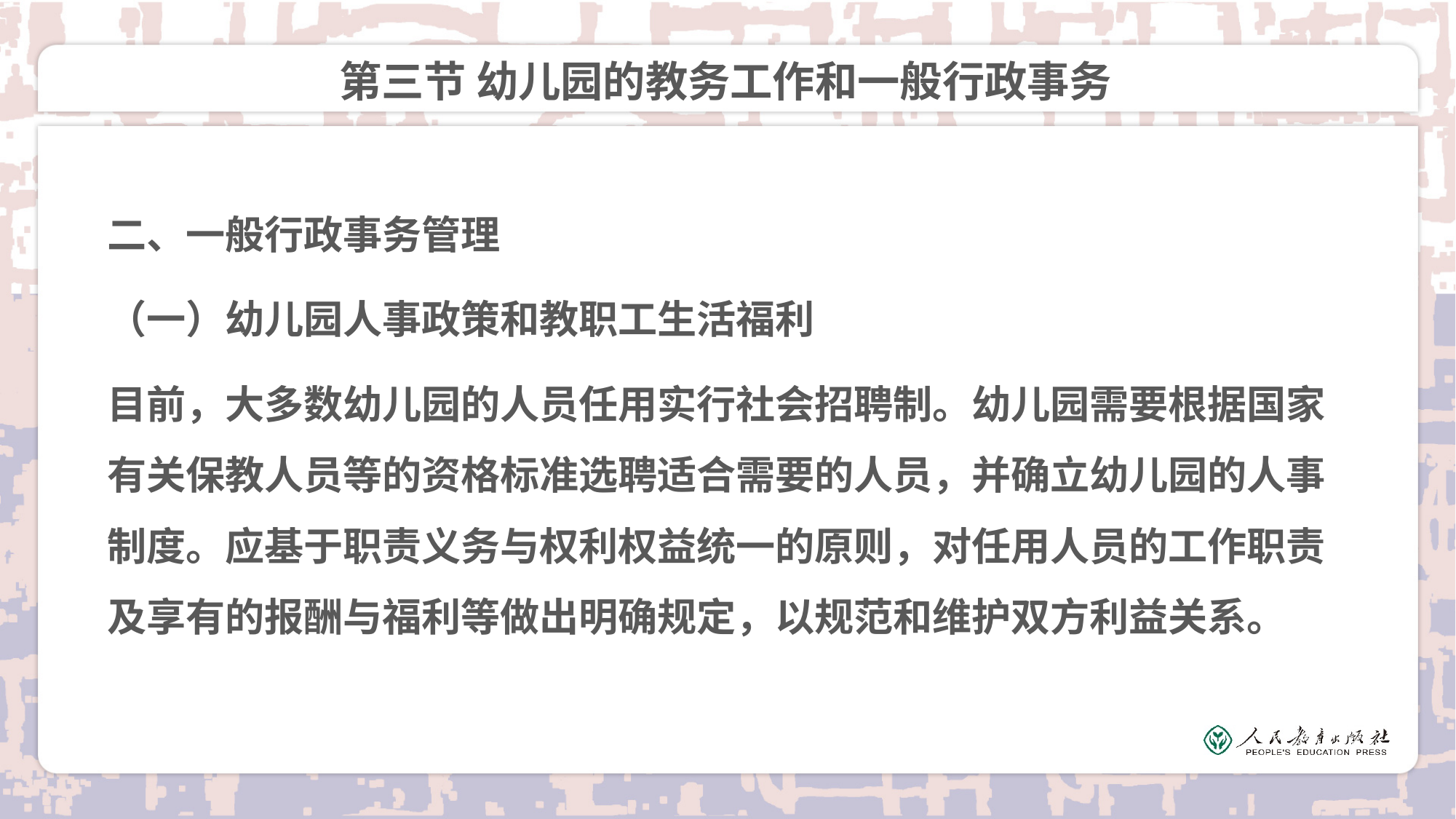

# 第三节 幼儿园的教务工作和一般行政事务
二、一般行政事务管理
（一）幼儿园人事政策和教职工生活福利
目前，大多数幼儿园的人员任用实行社会招聘制。幼儿园需要根据国家有关保教人员等的资格标准选聘适合需要的人员，并确立幼儿园的人事制度。应基于职责义务与权利权益统一的原则，对任用人员的工作职责及享有的报酬与福利等做出明确规定，以规范和维护双方利益关系。